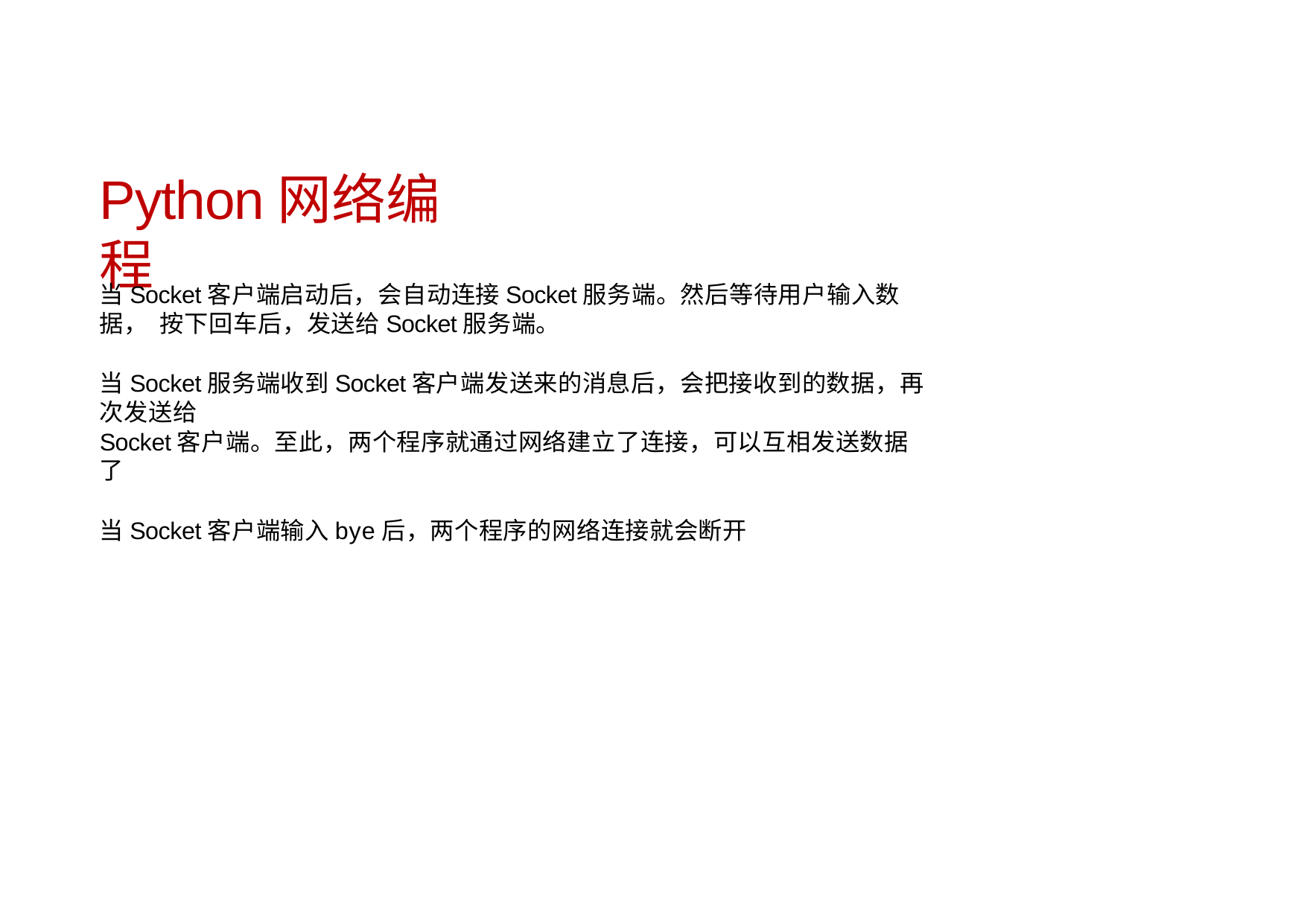

# Python网络编程
当Socket客户端启动后，会自动连接Socket服务端。然后等待用户输入数据，  按下回车后，发送给Socket服务端。

当Socket服务端收到Socket客户端发送来的消息后，会把接收到的数据，再次发送给
Socket客户端。至此，两个程序就通过网络建立了连接，可以互相发送数据了

当Socket客户端输入bye后，两个程序的网络连接就会断开